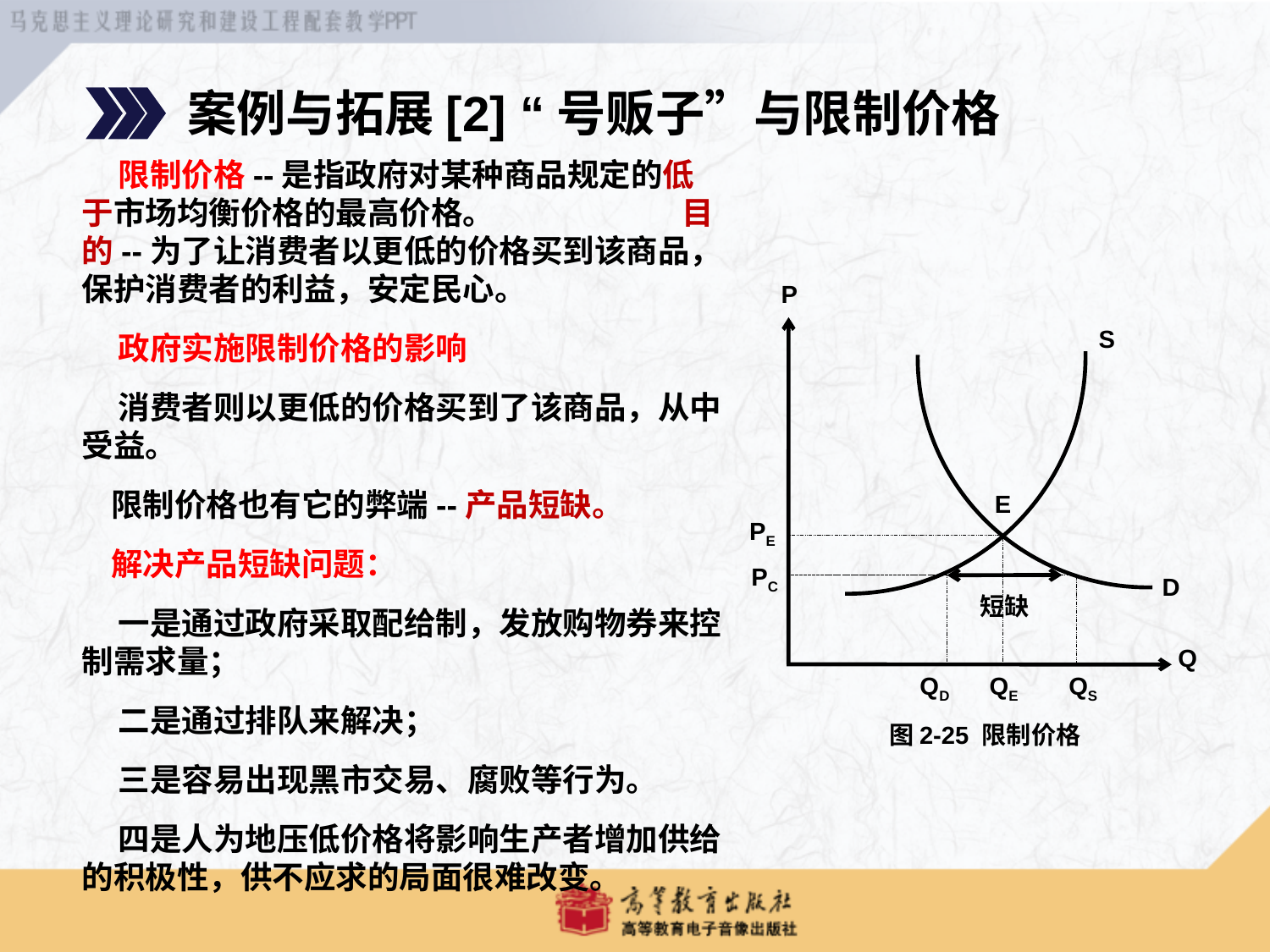

案例与拓展[2] “号贩子”与限制价格

    限制价格--是指政府对某种商品规定的低于市场均衡价格的最高价格。                          目的--为了让消费者以更低的价格买到该商品，保护消费者的利益，安定民心。
    政府实施限制价格的影响
    消费者则以更低的价格买到了该商品，从中受益。
   限制价格也有它的弊端--产品短缺。
   解决产品短缺问题：
    一是通过政府采取配给制，发放购物券来控制需求量；
    二是通过排队来解决；
    三是容易出现黑市交易、腐败等行为。
    四是人为地压低价格将影响生产者增加供给的积极性，供不应求的局面很难改变。
P
S
E
PE

PC
D

短缺
Q
QD
QE
QS
图2-25 限制价格